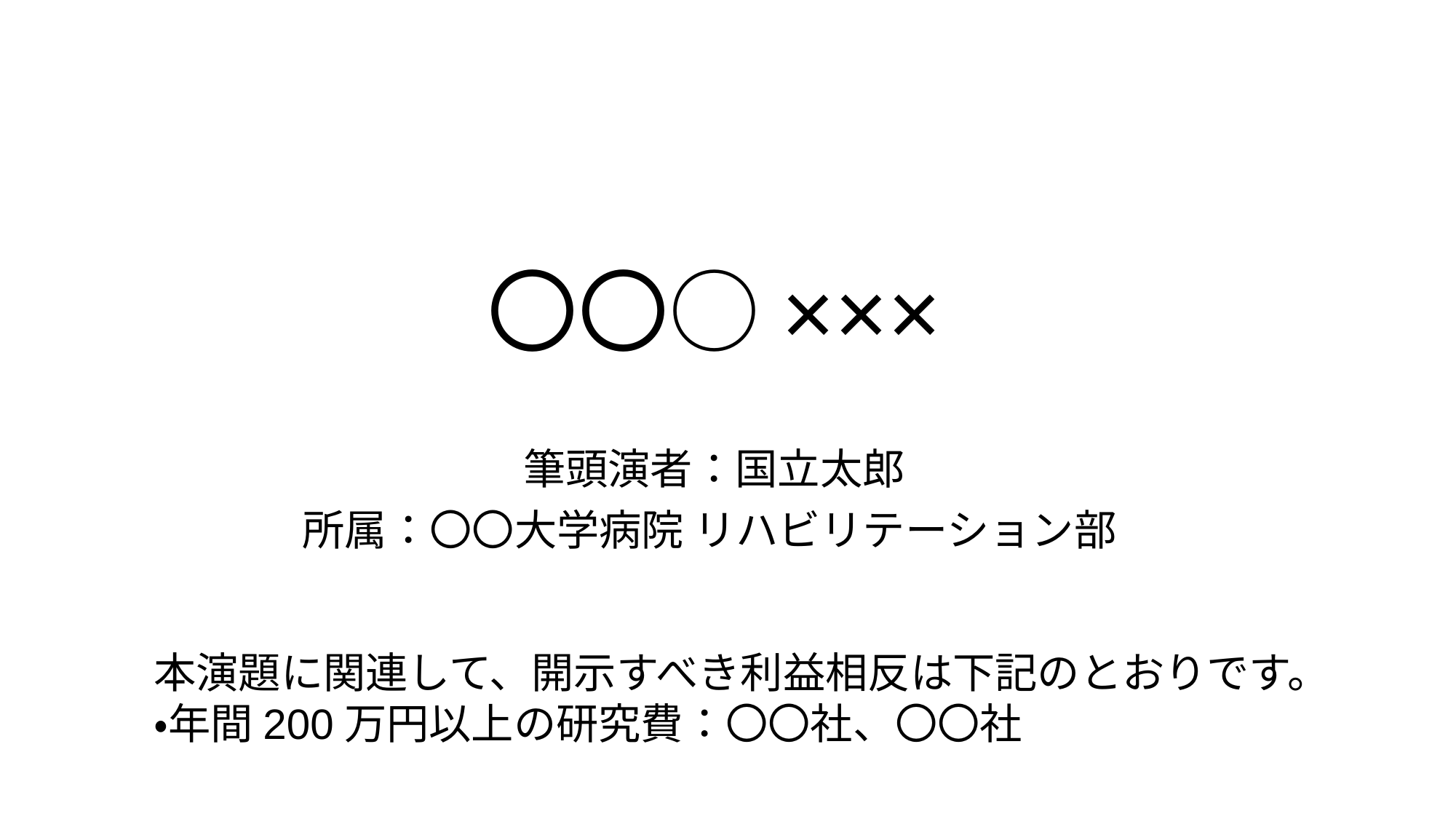

# 〇〇○×××
筆頭演者：国立太郎
所属：〇〇大学病院 リハビリテーション部
本演題に関連して、開示すべき利益相反は下記のとおりです。
・年間200万円以上の研究費：〇〇社、〇〇社